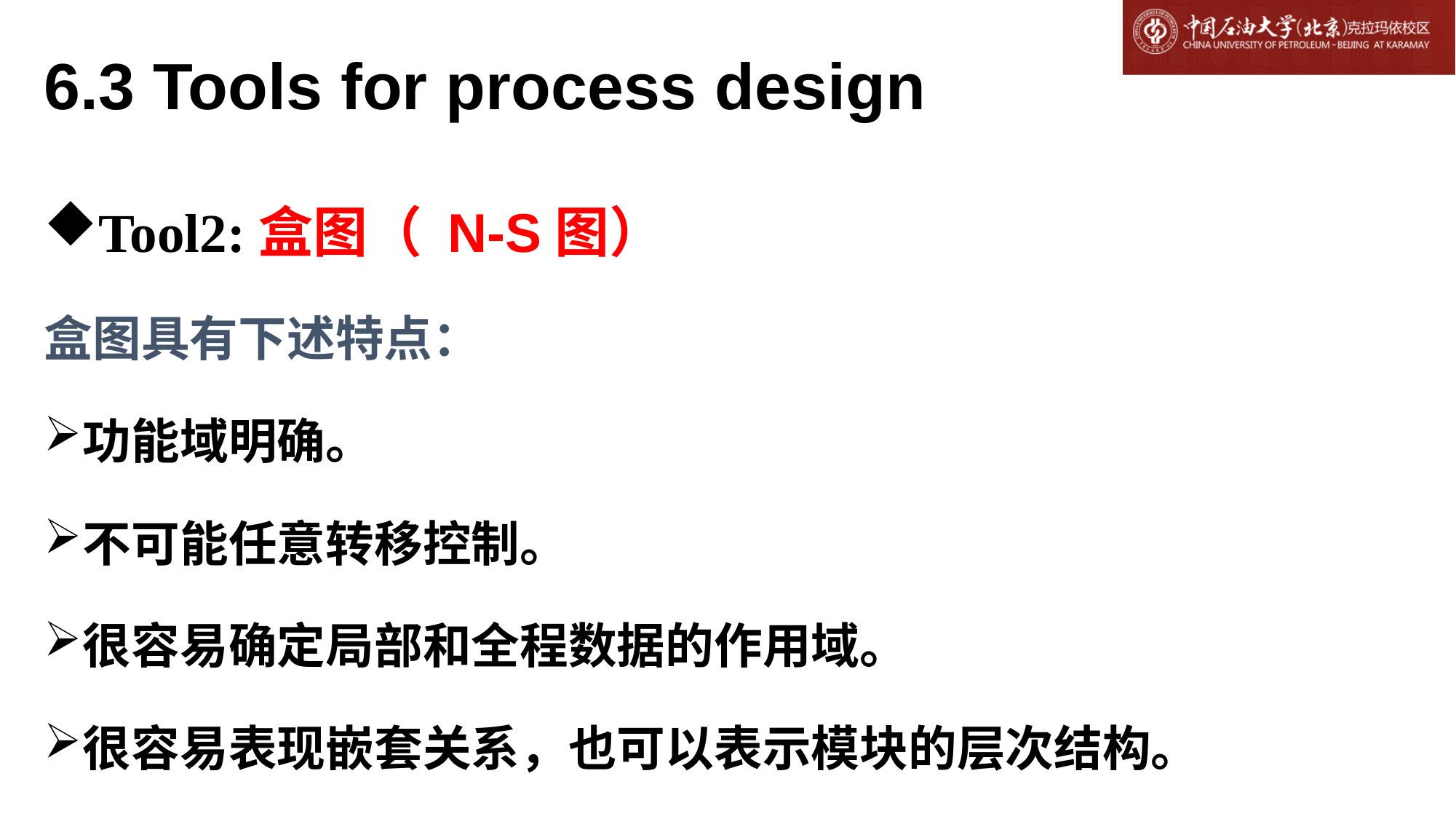

# 6.3 Tools for process design
Tool2:盒图（ N-S图）
盒图具有下述特点：
功能域明确。
不可能任意转移控制。
很容易确定局部和全程数据的作用域。
很容易表现嵌套关系，也可以表示模块的层次结构。